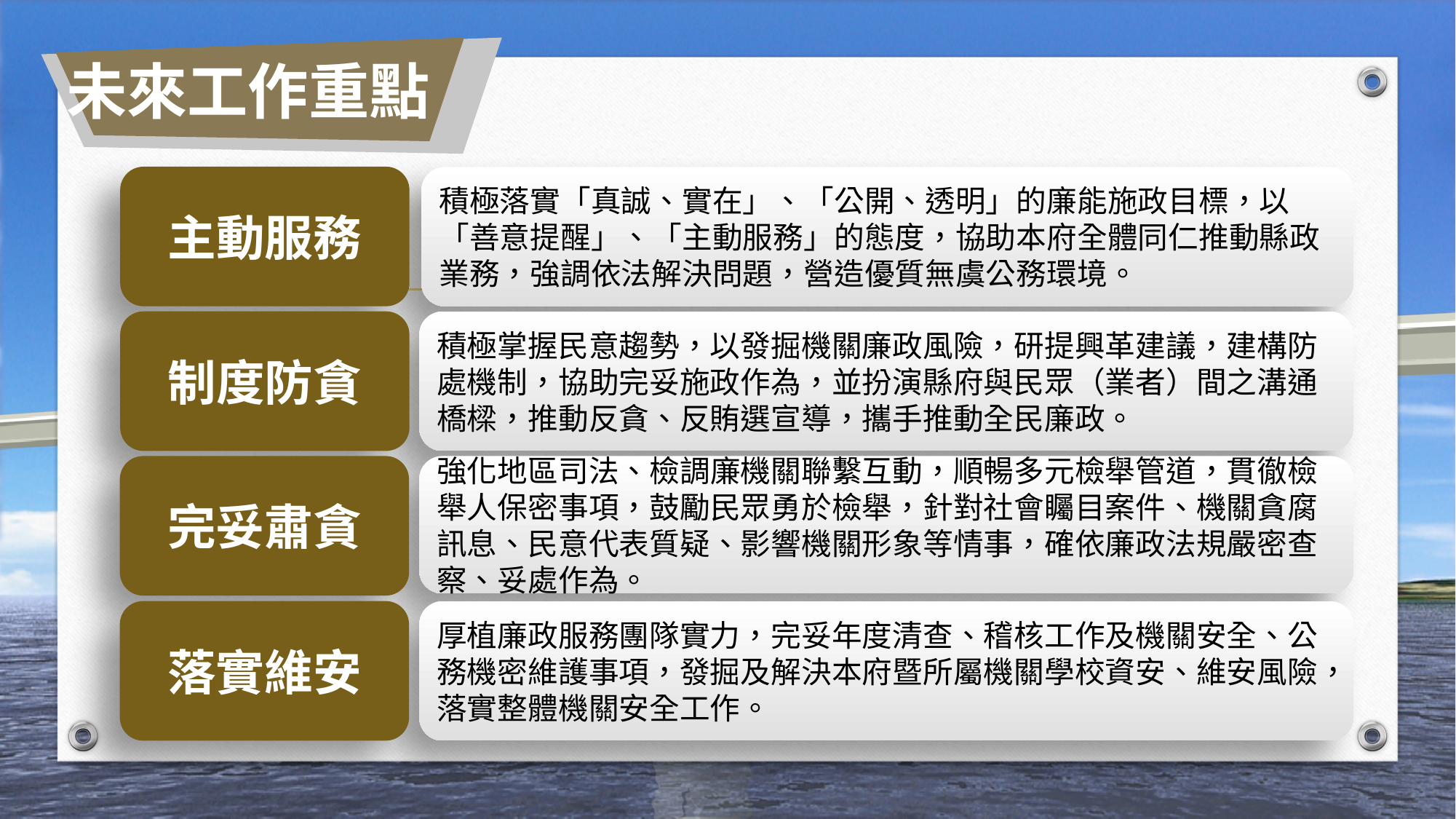

未來工作重點
主動服務
積極落實「真誠、實在」、「公開、透明」的廉能施政目標，以「善意提醒」、「主動服務」的態度，協助本府全體同仁推動縣政業務，強調依法解決問題，營造優質無虞公務環境。
制度防貪
積極掌握民意趨勢，以發掘機關廉政風險，研提興革建議，建構防處機制，協助完妥施政作為，並扮演縣府與民眾（業者）間之溝通橋樑，推動反貪、反賄選宣導，攜手推動全民廉政。
完妥肅貪
強化地區司法、檢調廉機關聯繫互動，順暢多元檢舉管道，貫徹檢舉人保密事項，鼓勵民眾勇於檢舉，針對社會矚目案件、機關貪腐訊息、民意代表質疑、影響機關形象等情事，確依廉政法規嚴密查察、妥處作為。
落實維安
厚植廉政服務團隊實力，完妥年度清查、稽核工作及機關安全、公務機密維護事項，發掘及解決本府暨所屬機關學校資安、維安風險，落實整體機關安全工作。